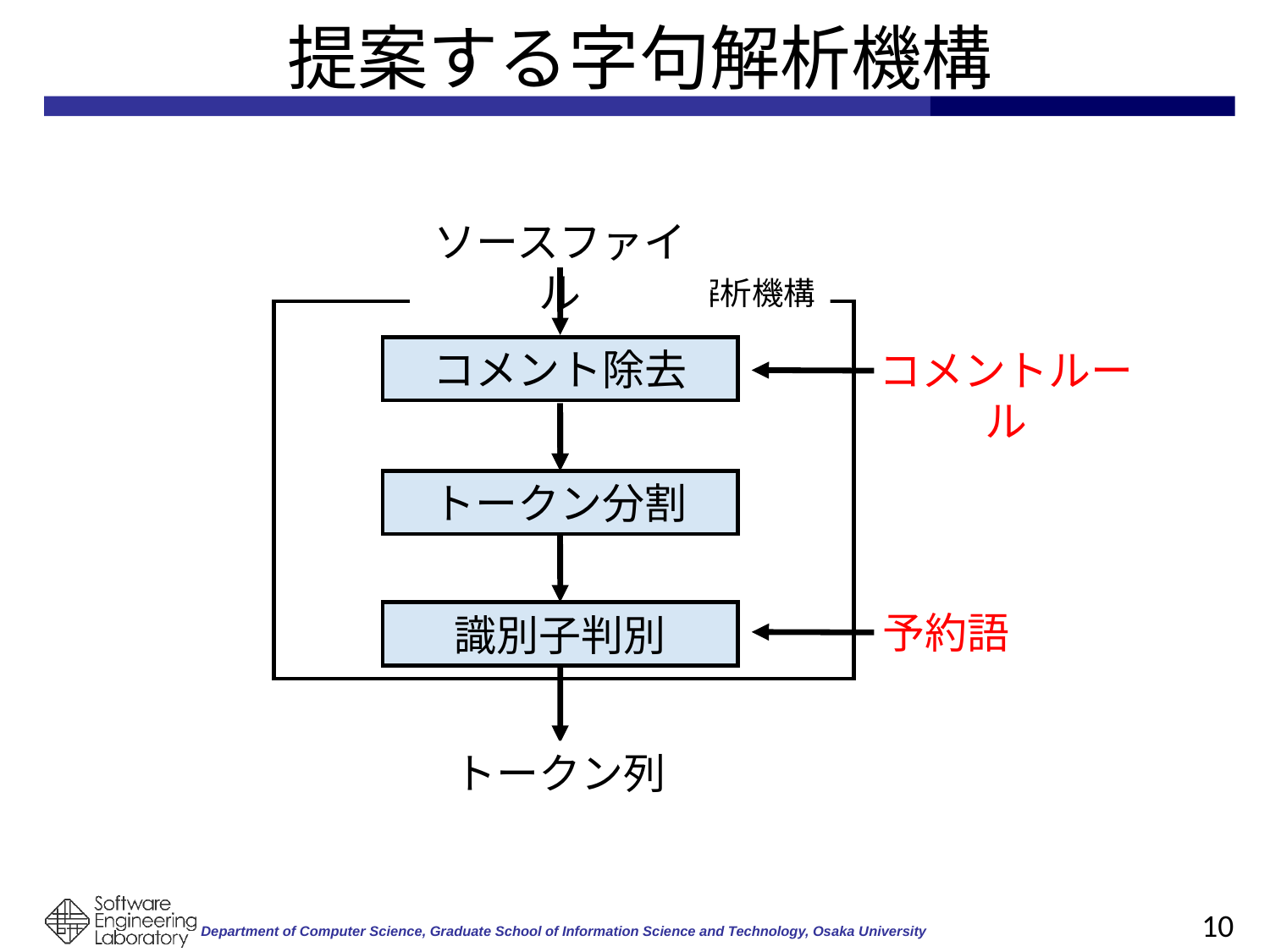

# 提案する字句解析機構
ソースファイル
字句解析機構

コメント除去
コメントルール

トークン分割

予約語
識別子判別

トークン列
10